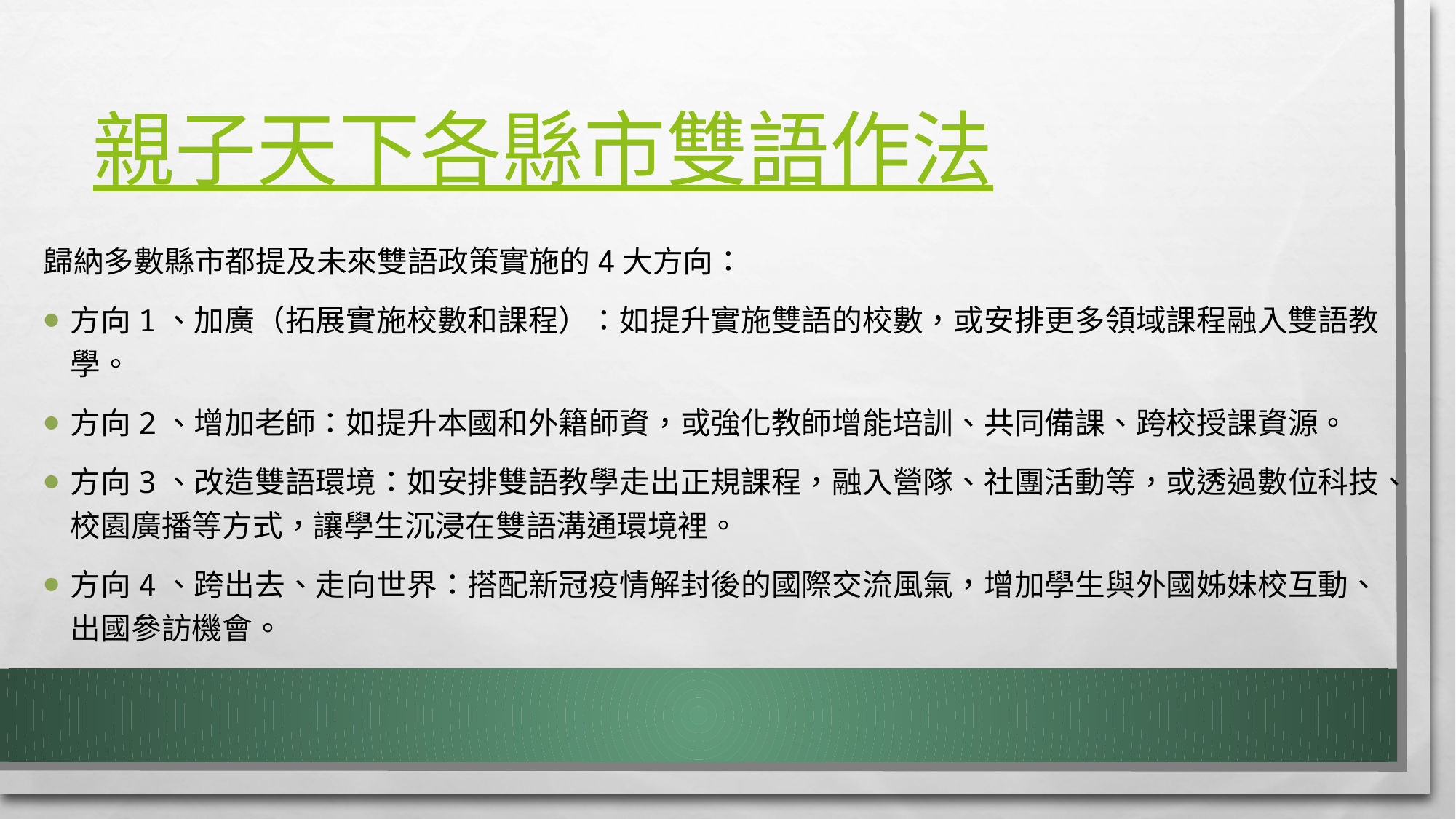

# 親子天下各縣市雙語作法
歸納多數縣市都提及未來雙語政策實施的4大方向：
方向1、加廣（拓展實施校數和課程）：如提升實施雙語的校數，或安排更多領域課程融入雙語教學。
方向2、增加老師：如提升本國和外籍師資，或強化教師增能培訓、共同備課、跨校授課資源。
方向3、改造雙語環境：如安排雙語教學走出正規課程，融入營隊、社團活動等，或透過數位科技、校園廣播等方式，讓學生沉浸在雙語溝通環境裡。
方向4、跨出去、走向世界：搭配新冠疫情解封後的國際交流風氣，增加學生與外國姊妹校互動、出國參訪機會。